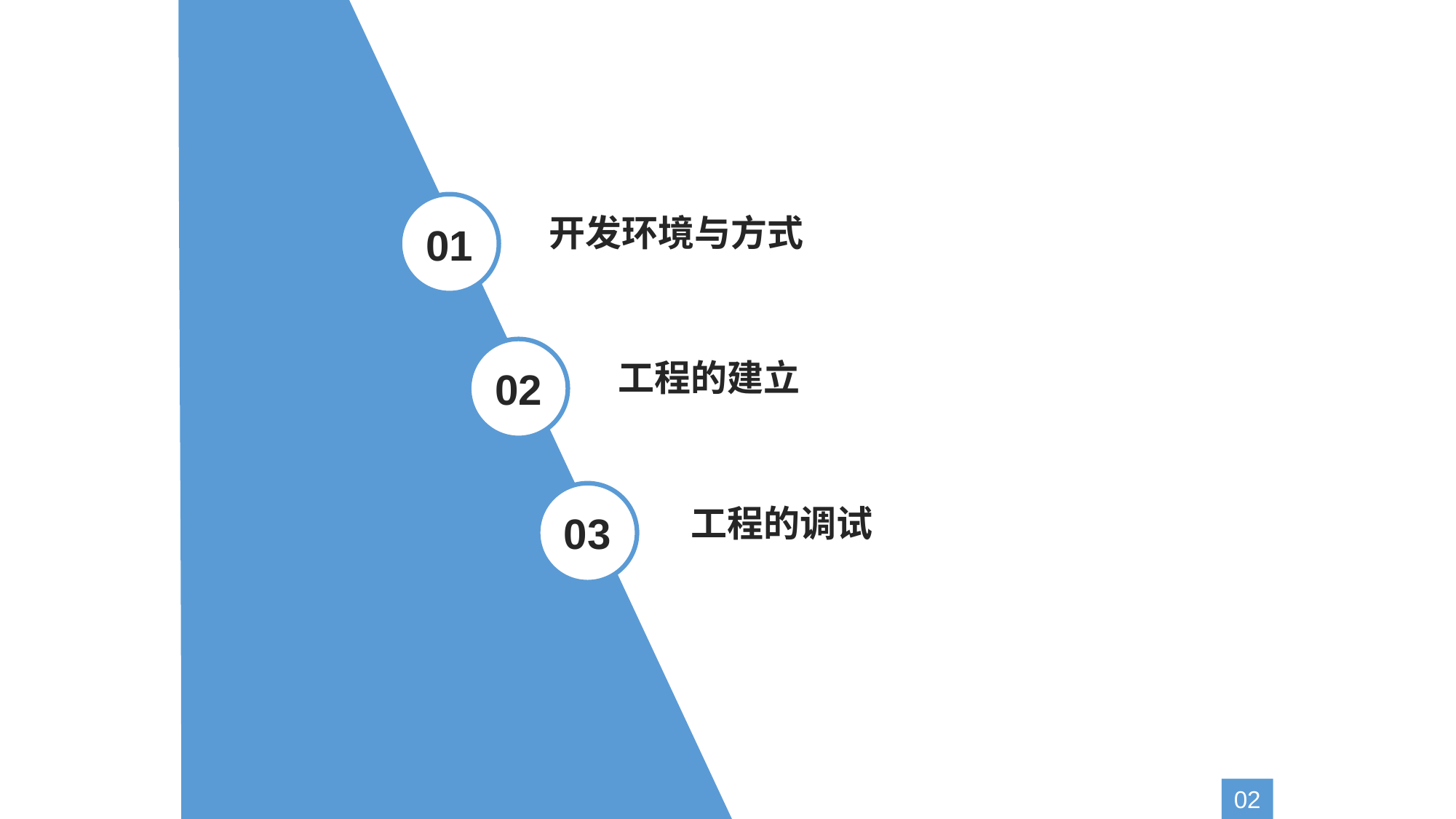

01
开发环境与方式

02
工程的建立

03
工程的调试
02